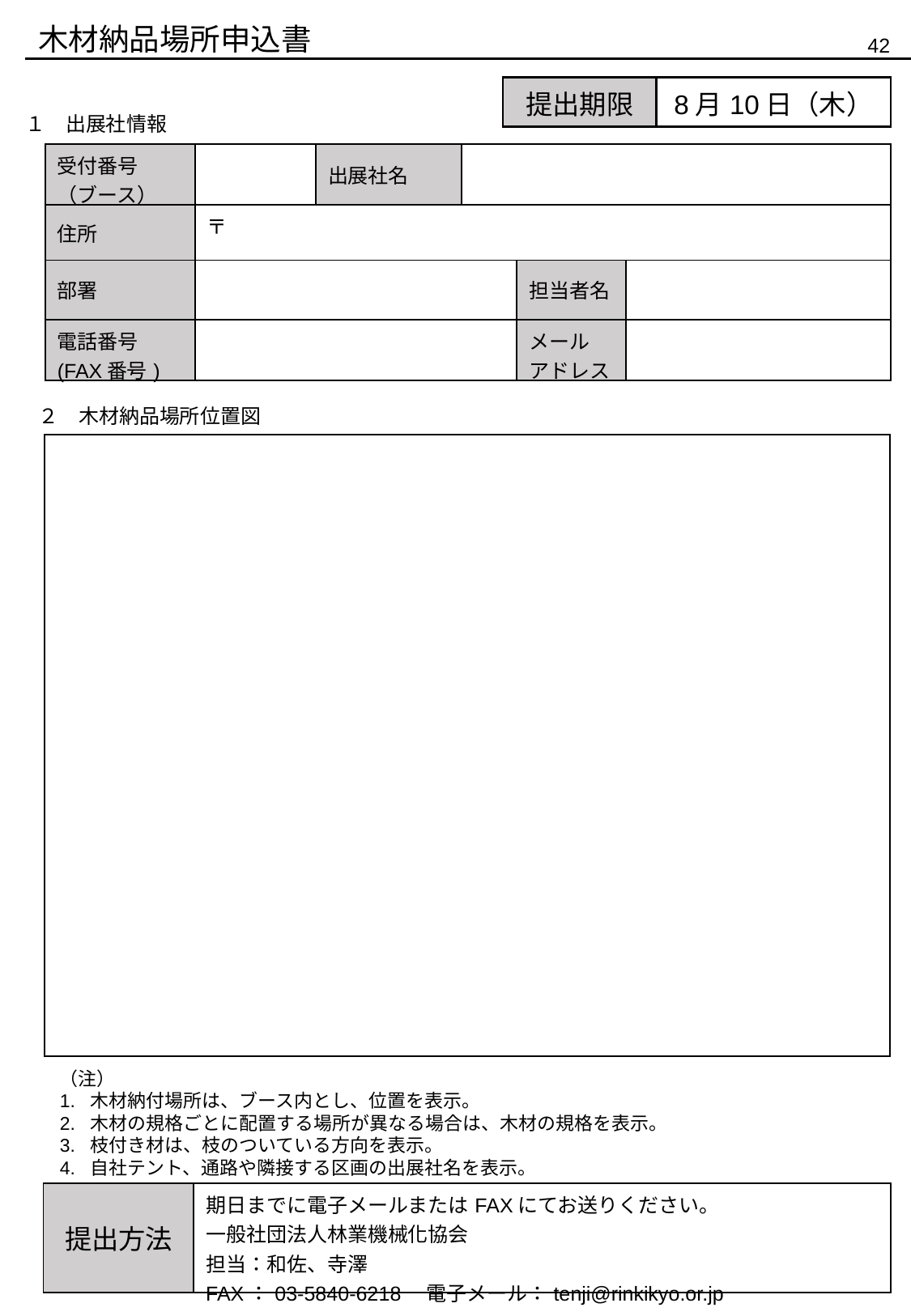

木材納品場所申込書
42
| 提出期限 | 8月10日（木） |
| --- | --- |
１　出展社情報
| 受付番号 （ブース） |  | 出展社名 |  |  |  |
| --- | --- | --- | --- | --- | --- |
| 住所 | 〒 |  |  |  |  |
| 部署 |  |  |  | 担当者名 |  |
| 電話番号 (FAX番号) |  |  |  | メール アドレス |  |
２　木材納品場所位置図

（注）
木材納付場所は、ブース内とし、位置を表示。
木材の規格ごとに配置する場所が異なる場合は、木材の規格を表示。
枝付き材は、枝のついている方向を表示。
自社テント、通路や隣接する区画の出展社名を表示。
| 提出方法 | 期日までに電子メールまたはFAXにてお送りください。 一般社団法人林業機械化協会 担当：和佐、寺澤 FAX：03-5840-6218　電子メール：tenji@rinkikyo.or.jp |
| --- | --- |